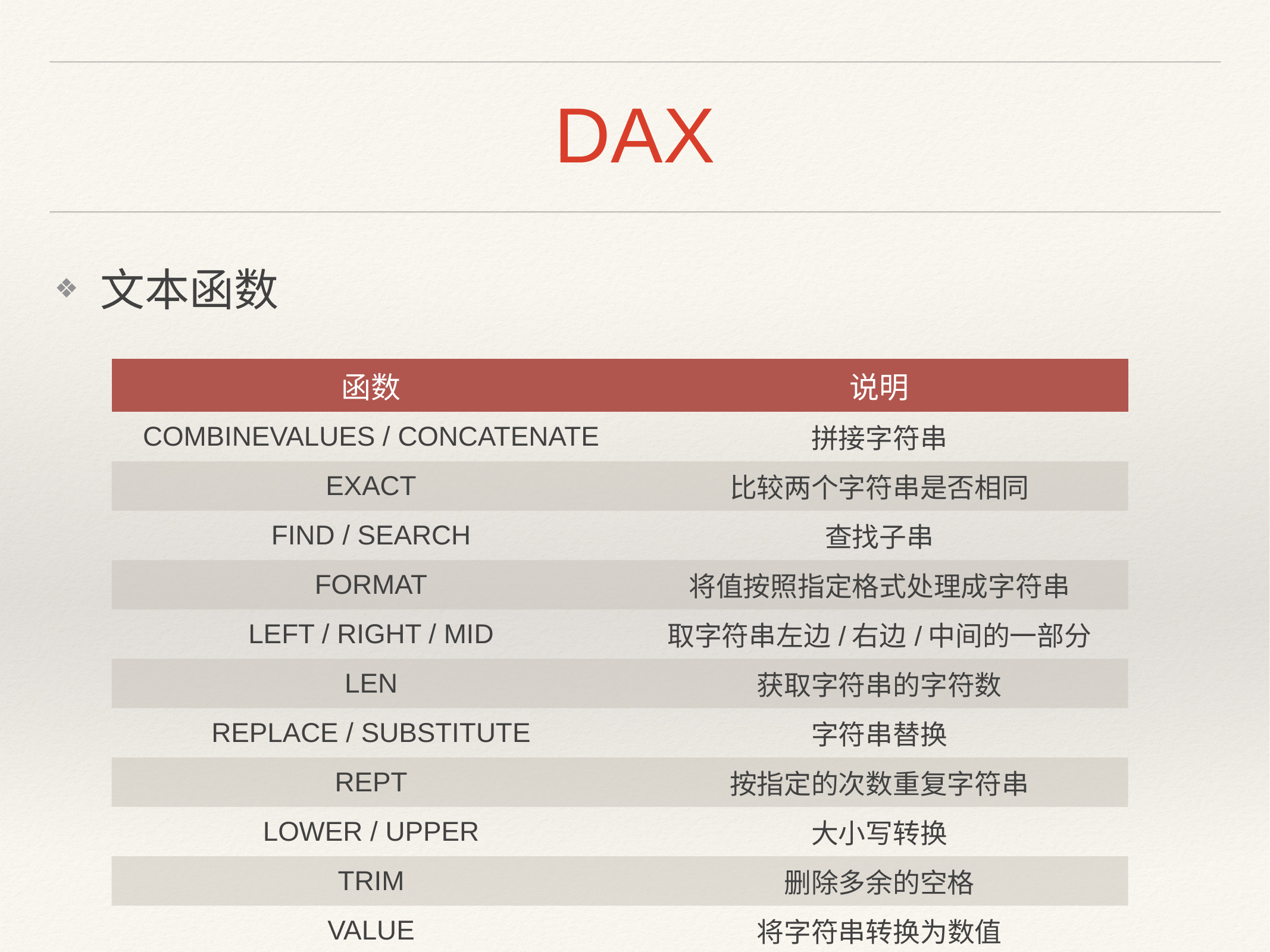

# DAX
文本函数
| 函数 | 说明 |
| --- | --- |
| COMBINEVALUES / CONCATENATE | 拼接字符串 |
| EXACT | 比较两个字符串是否相同 |
| FIND / SEARCH | 查找子串 |
| FORMAT | 将值按照指定格式处理成字符串 |
| LEFT / RIGHT / MID | 取字符串左边/右边/中间的一部分 |
| LEN | 获取字符串的字符数 |
| REPLACE / SUBSTITUTE | 字符串替换 |
| REPT | 按指定的次数重复字符串 |
| LOWER / UPPER | 大小写转换 |
| TRIM | 删除多余的空格 |
| VALUE | 将字符串转换为数值 |